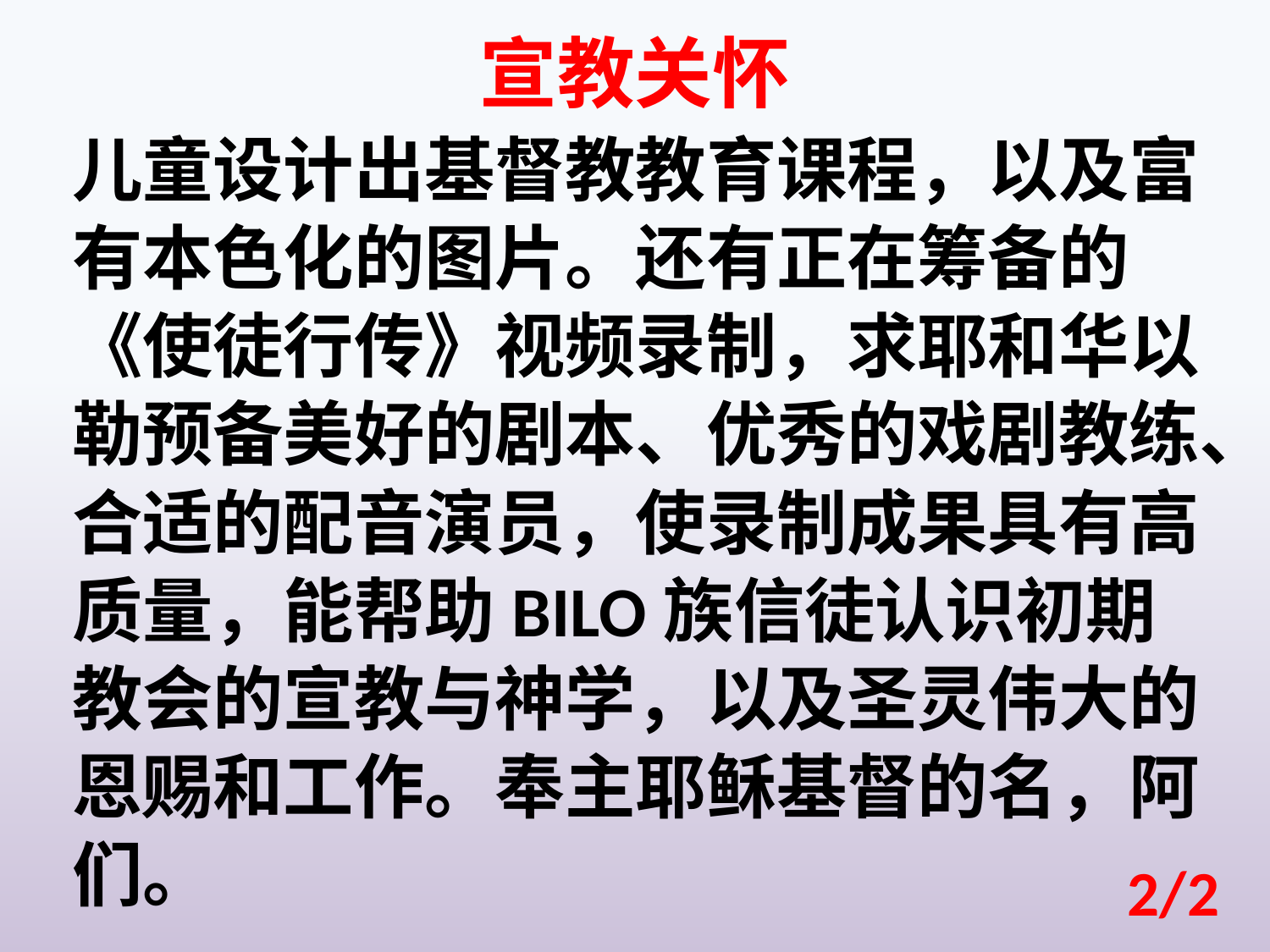

宣教关怀
儿童设计出基督教教育课程，以及富有本色化的图片。还有正在筹备的《使徒行传》视频录制，求耶和华以勒预备美好的剧本、优秀的戏剧教练、合适的配音演员，使录制成果具有高质量，能帮助Bilo族信徒认识初期教会的宣教与神学，以及圣灵伟大的恩赐和工作。奉主耶稣基督的名，阿们。
2/2